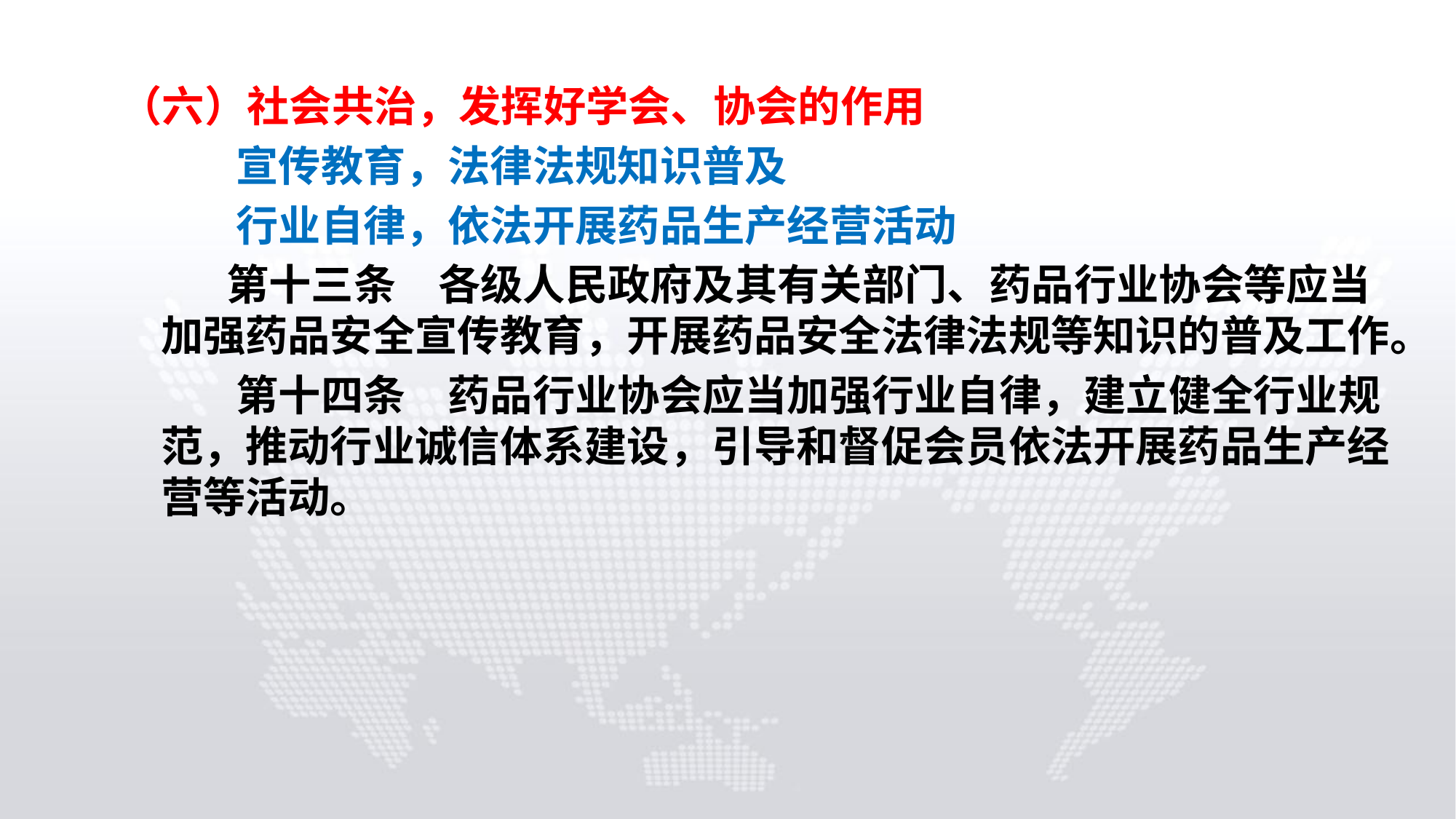

#
（六）社会共治，发挥好学会、协会的作用
           宣传教育，法律法规知识普及
           行业自律，依法开展药品生产经营活动
          第十三条　各级人民政府及其有关部门、药品行业协会等应当加强药品安全宣传教育，开展药品安全法律法规等知识的普及工作。
           第十四条　药品行业协会应当加强行业自律，建立健全行业规范，推动行业诚信体系建设，引导和督促会员依法开展药品生产经营等活动。